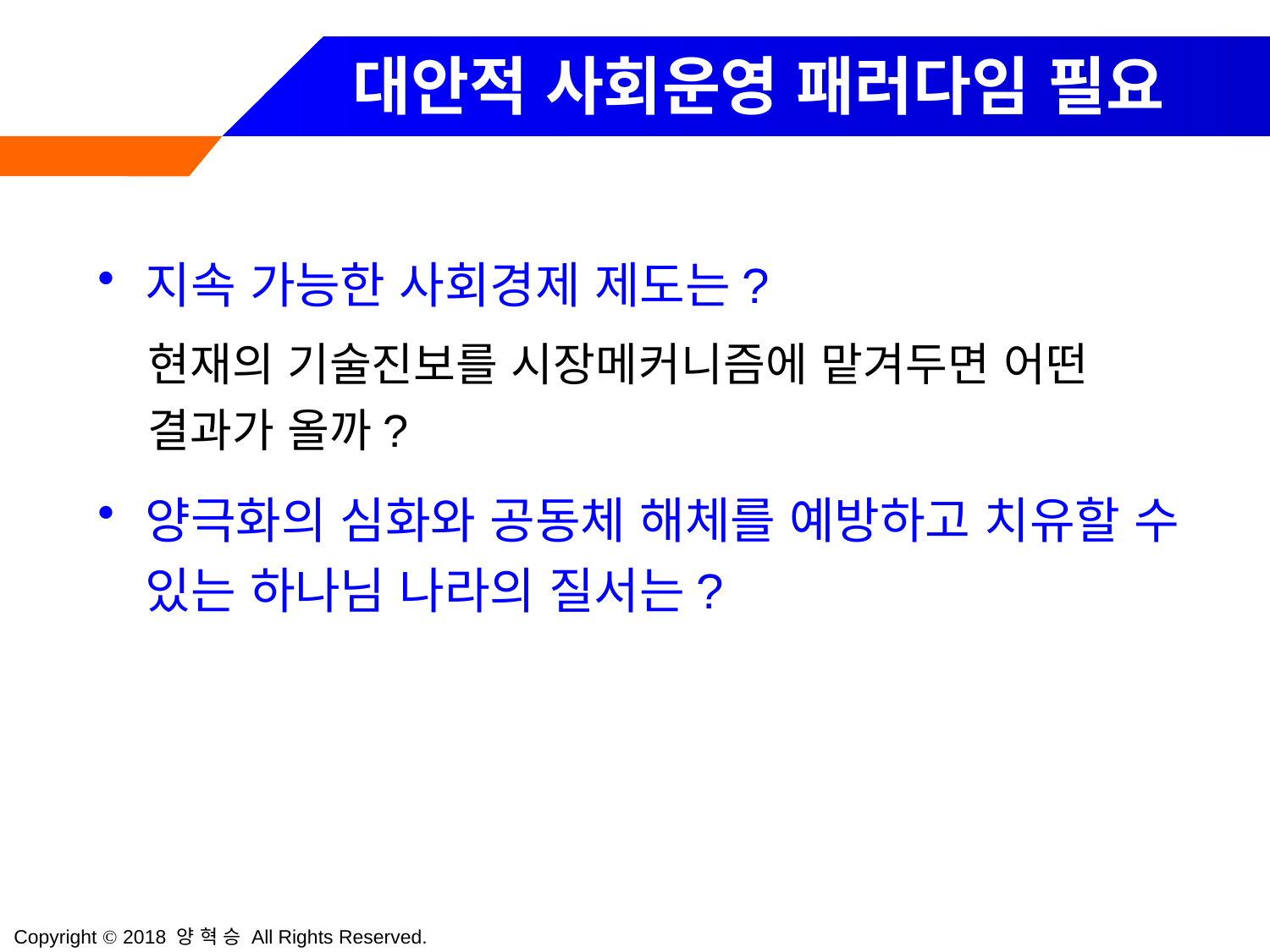

# 대안적 사회운영 패러다임 필요
지속 가능한 사회경제 제도는?
   현재의 기술진보를 시장메커니즘에 맡겨두면 어떤 결과가 올까?
양극화의 심화와 공동체 해체를 예방하고 치유할 수 있는 하나님 나라의 질서는?